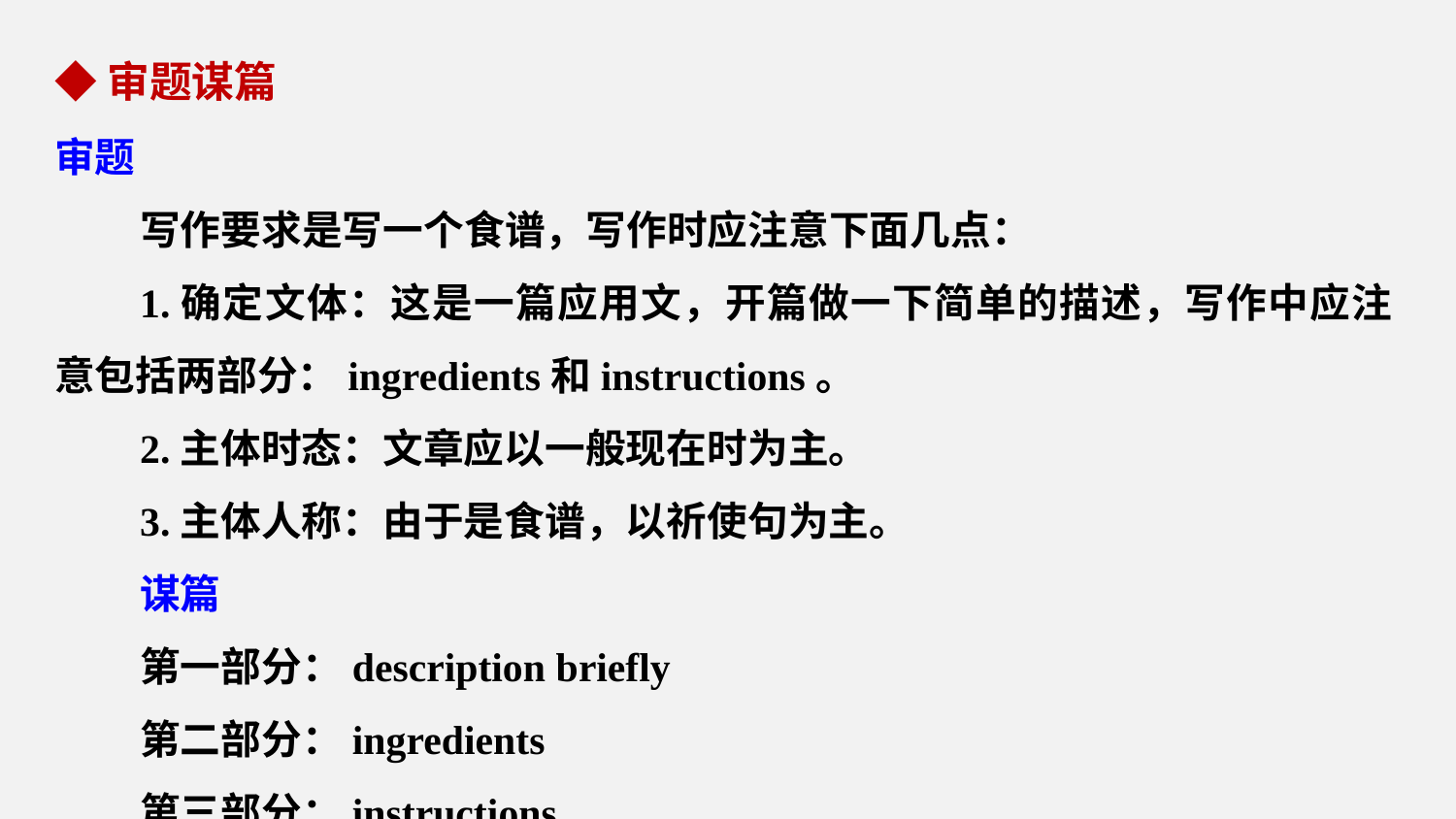

◆审题谋篇
审题
写作要求是写一个食谱，写作时应注意下面几点：
1.确定文体：这是一篇应用文，开篇做一下简单的描述，写作中应注意包括两部分：ingredients和instructions。
2.主体时态：文章应以一般现在时为主。
3.主体人称：由于是食谱，以祈使句为主。
谋篇
第一部分：description briefly
第二部分：ingredients
第三部分：instructions